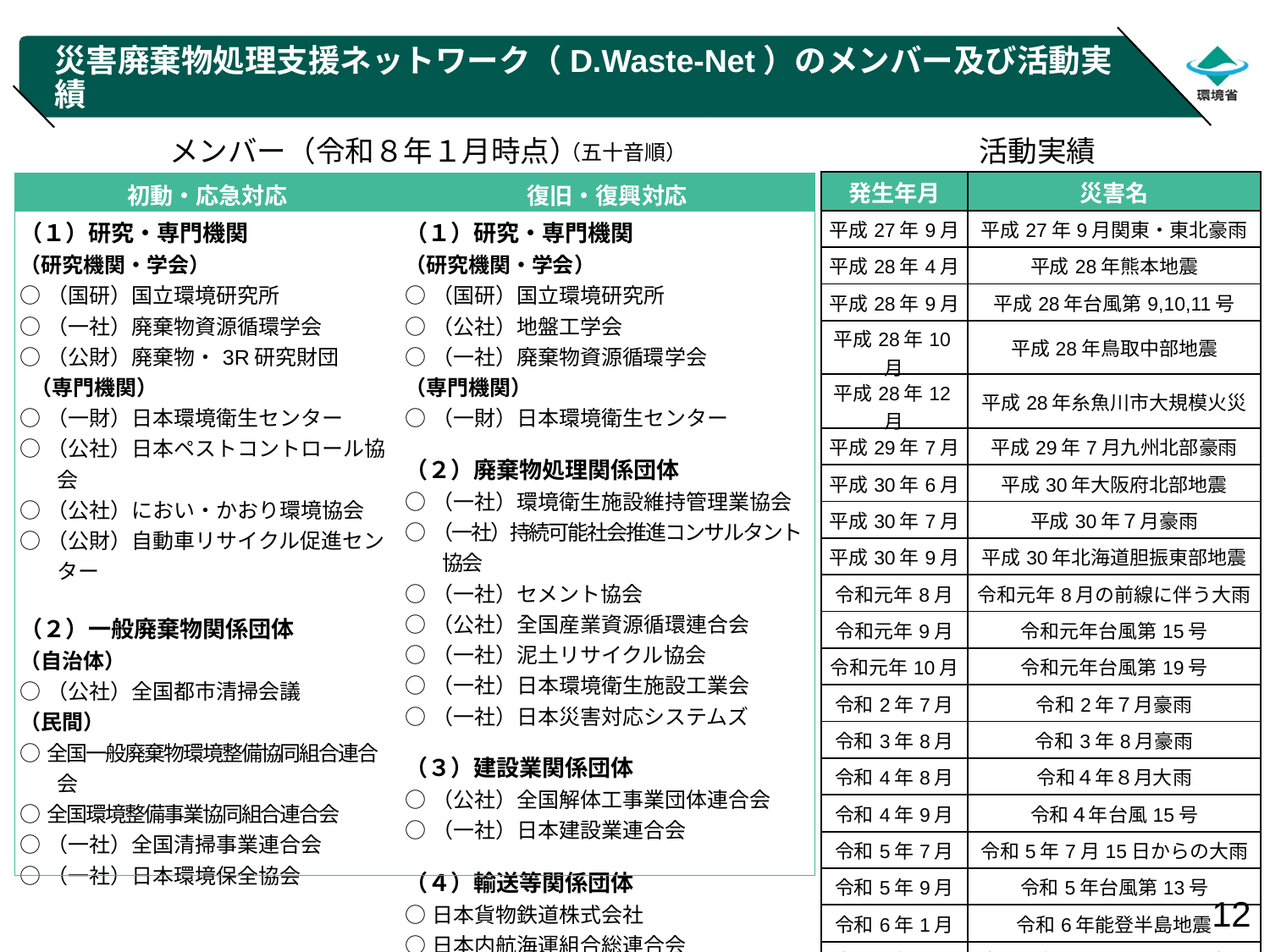

# 災害廃棄物処理支援ネットワーク（D.Waste-Net）のメンバー及び活動実績
（第３回 令７年度災害廃棄物対策推進検討会資料から抜粋）
メンバー（令和８年１月時点）
活動実績
（五十音順）
| 発生年月 | 災害名 |
| --- | --- |
| 平成27年9月 | 平成27年9月関東・東北豪雨 |
| 平成28年4月 | 平成28年熊本地震 |
| 平成28年9月 | 平成28年台風第9,10,11号 |
| 平成28年10月 | 平成28年鳥取中部地震 |
| 平成28年12月 | 平成28年糸魚川市大規模火災 |
| 平成29年7月 | 平成29年7月九州北部豪雨 |
| 平成30年6月 | 平成30年大阪府北部地震 |
| 平成30年7月 | 平成30年７月豪雨 |
| 平成30年9月 | 平成30年北海道胆振東部地震 |
| 令和元年8月 | 令和元年8月の前線に伴う大雨 |
| 令和元年9月 | 令和元年台風第15号 |
| 令和元年10月 | 令和元年台風第19号 |
| 令和2年7月 | 令和2年７月豪雨 |
| 令和3年8月 | 令和3年8月豪雨 |
| 令和4年8月 | 令和４年８月大雨 |
| 令和4年9月 | 令和４年台風15号 |
| 令和5年7月 | 令和5年7月15日からの大雨 |
| 令和5年9月 | 令和5年台風第13号 |
| 令和6年1月 | 令和6年能登半島地震 |
| 令和6年9月 | 令和6年9月20日からの大雨 |
| 初動・応急対応 | 復旧・復興対応 |
| --- | --- |
| （１）研究・専門機関 （研究機関・学会） ○（国研）国立環境研究所 ○（一社）廃棄物資源循環学会 ○（公財）廃棄物・3R研究財団 （専門機関） ○（一財）日本環境衛生センター ○（公社）日本ペストコントロール協会 ○（公社）におい・かおり環境協会 ○（公財）自動車リサイクル促進センター （２）一般廃棄物関係団体 （自治体） ○（公社）全国都市清掃会議 （民間） ○全国一般廃棄物環境整備協同組合連合会 ○全国環境整備事業協同組合連合会 ○（一社）全国清掃事業連合会 ○（一社）日本環境保全協会 | （１）研究・専門機関 （研究機関・学会） ○（国研）国立環境研究所 ○（公社）地盤工学会 ○（一社）廃棄物資源循環学会 （専門機関） ○（一財）日本環境衛生センター （２）廃棄物処理関係団体 ○（一社）環境衛生施設維持管理業協会 ○（一社）持続可能社会推進コンサルタント協会 ○（一社）セメント協会 ○（公社）全国産業資源循環連合会 ○（一社）泥土リサイクル協会 ○（一社）日本環境衛生施設工業会 ○（一社）日本災害対応システムズ （３）建設業関係団体 ○（公社）全国解体工事業団体連合会 ○（一社）日本建設業連合会 （４）輸送等関係団体 ○日本貨物鉄道株式会社 ○日本内航海運組合総連合会 ○リサイクルポート推進協議会 |